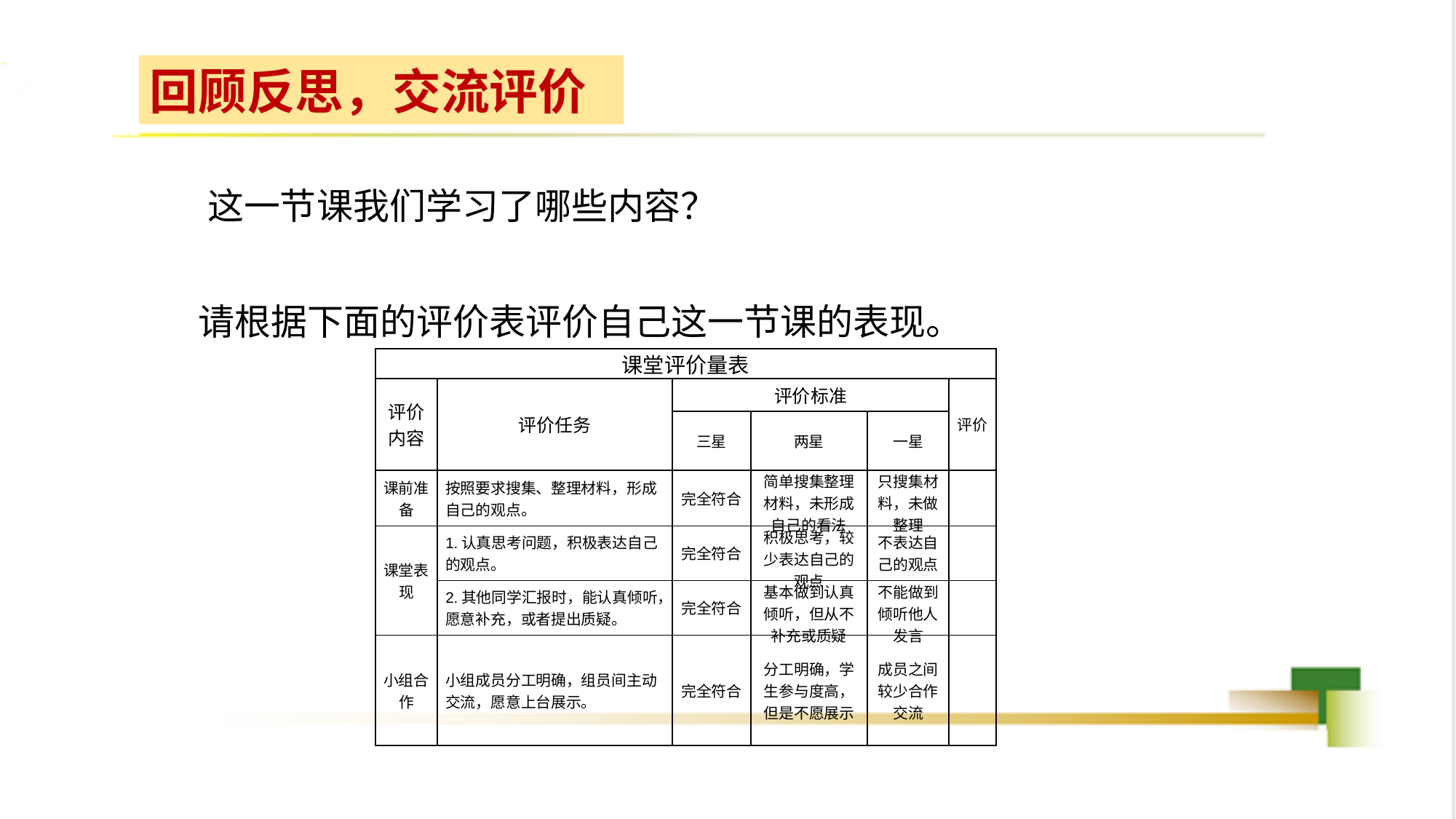

回顾反思，交流评价
这一节课我们学习了哪些内容？

请根据下面的评价表评价自己这一节课的表现。
| 课堂评价量表 |  |  |  |  |  |
| --- | --- | --- | --- | --- | --- |
| 评价内容 | 评价任务 | 评价标准 |  |  | 评价 |
|  |  | 三星 | 两星 | 一星 |  |
| 课前准备 | 按照要求搜集、整理材料，形成自己的观点。 | 完全符合 | 简单搜集整理材料，未形成自己的看法 | 只搜集材料，未做整理 |  |
| 课堂表现 | 1.认真思考问题，积极表达自己的观点。 | 完全符合 | 积极思考，较少表达自己的观点 | 不表达自己的观点 |  |
|  | 2.其他同学汇报时，能认真倾听，愿意补充，或者提出质疑。 | 完全符合 | 基本做到认真倾听，但从不补充或质疑 | 不能做到倾听他人发言 |  |
| 小组合作 | 小组成员分工明确，组员间主动交流，愿意上台展示。 | 完全符合 | 分工明确，学生参与度高，但是不愿展示 | 成员之间较少合作交流 |  |